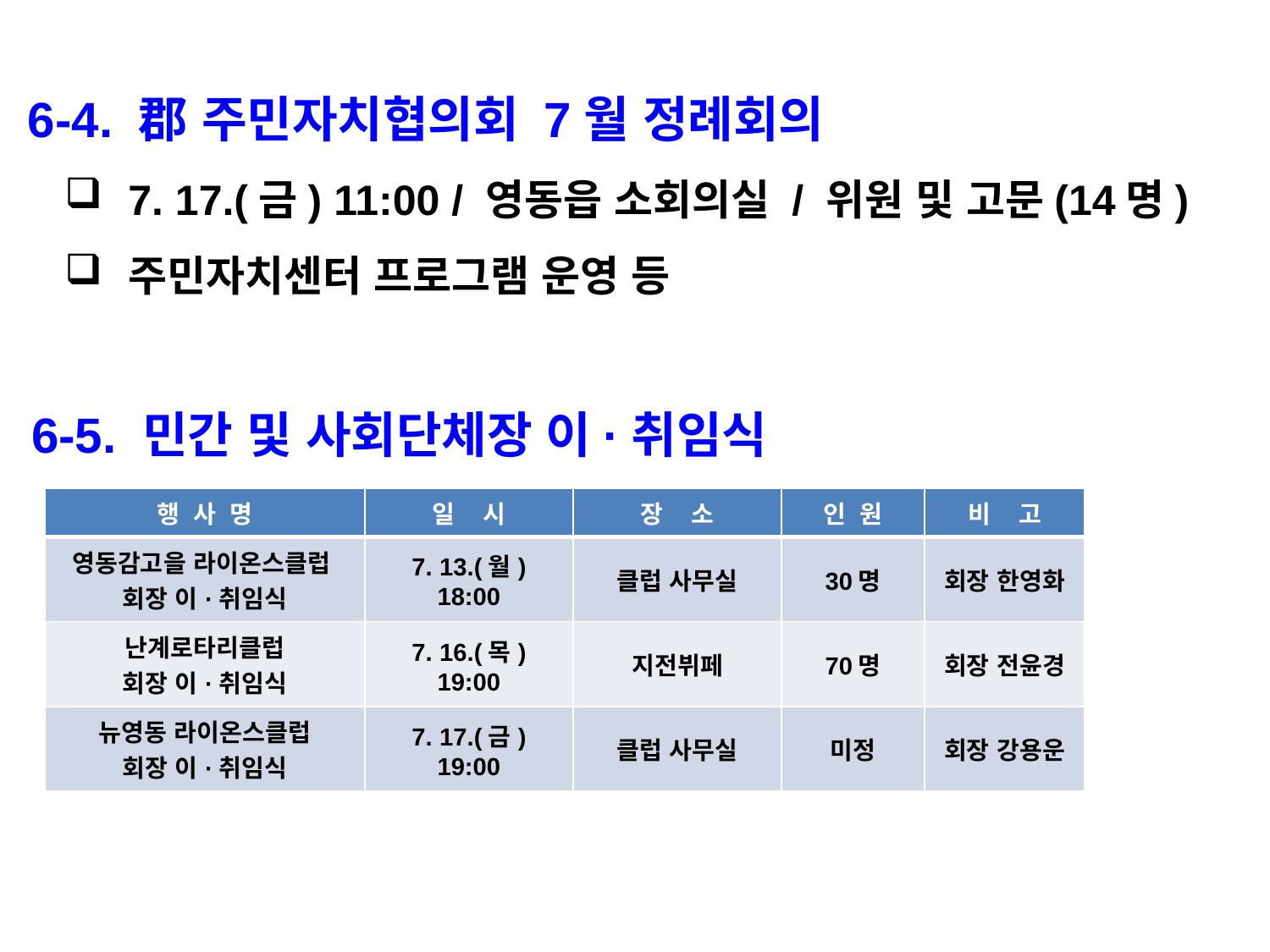

6-4. 郡 주민자치협의회 7월 정례회의
7. 17.(금) 11:00 / 영동읍 소회의실 / 위원 및 고문(14명)
주민자치센터 프로그램 운영 등
 6-5. 민간 및 사회단체장 이·취임식
| 행 사 명 | 일 시 | 장 소 | 인 원 | 비 고 |
| --- | --- | --- | --- | --- |
| 영동감고을 라이온스클럽 회장 이·취임식 | 7. 13.(월) 18:00 | 클럽 사무실 | 30명 | 회장 한영화 |
| 난계로타리클럽 회장 이·취임식 | 7. 16.(목) 19:00 | 지전뷔페 | 70명 | 회장 전윤경 |
| 뉴영동 라이온스클럽 회장 이·취임식 | 7. 17.(금) 19:00 | 클럽 사무실 | 미정 | 회장 강용운 |